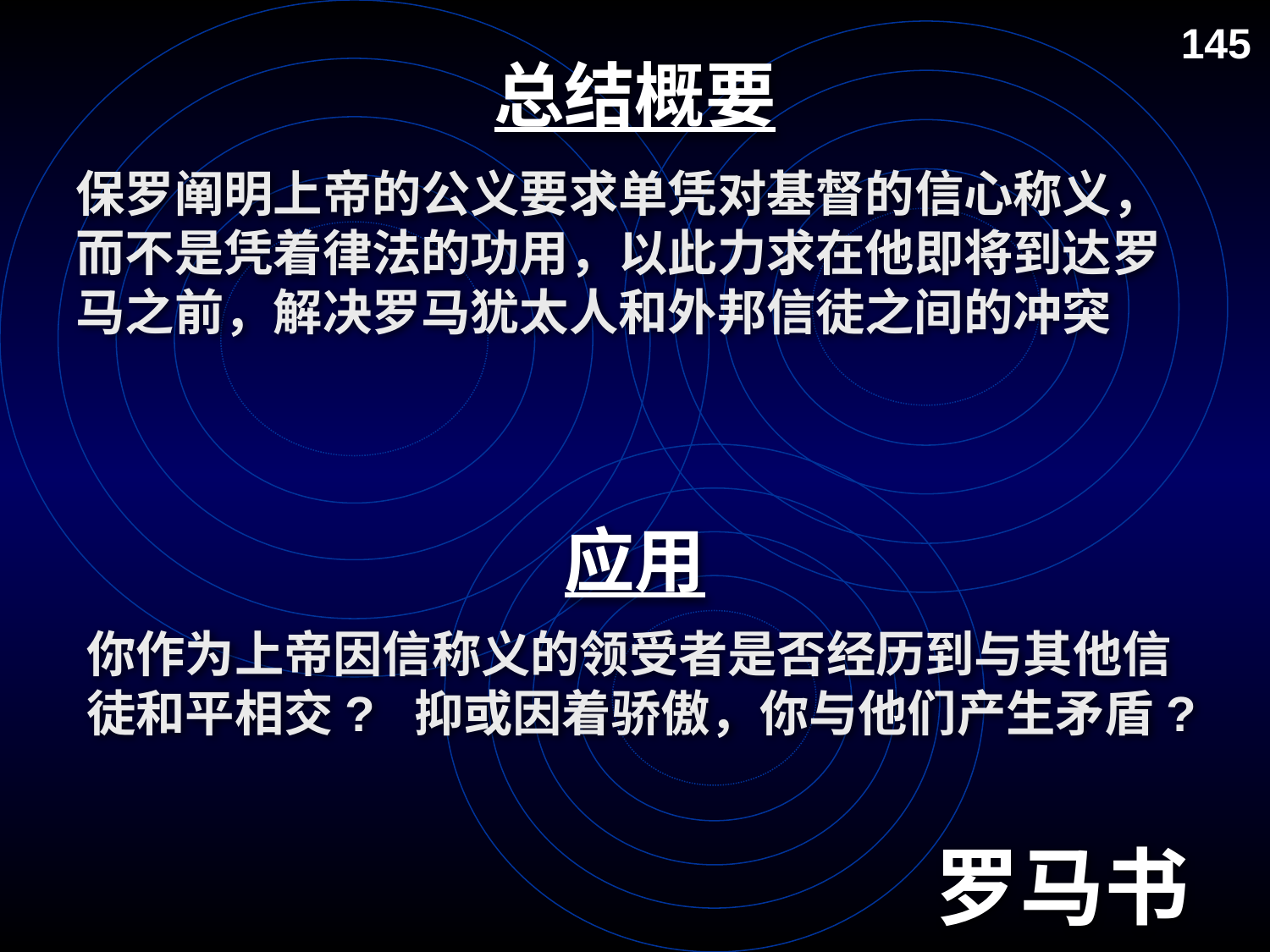

145
# 总结概要
保罗阐明上帝的公义要求单凭对基督的信心称义，而不是凭着律法的功用，以此力求在他即将到达罗马之前，解决罗马犹太人和外邦信徒之间的冲突
应用
你作为上帝因信称义的领受者是否经历到与其他信徒和平相交?  抑或因着骄傲，你与他们产生矛盾?
罗马书